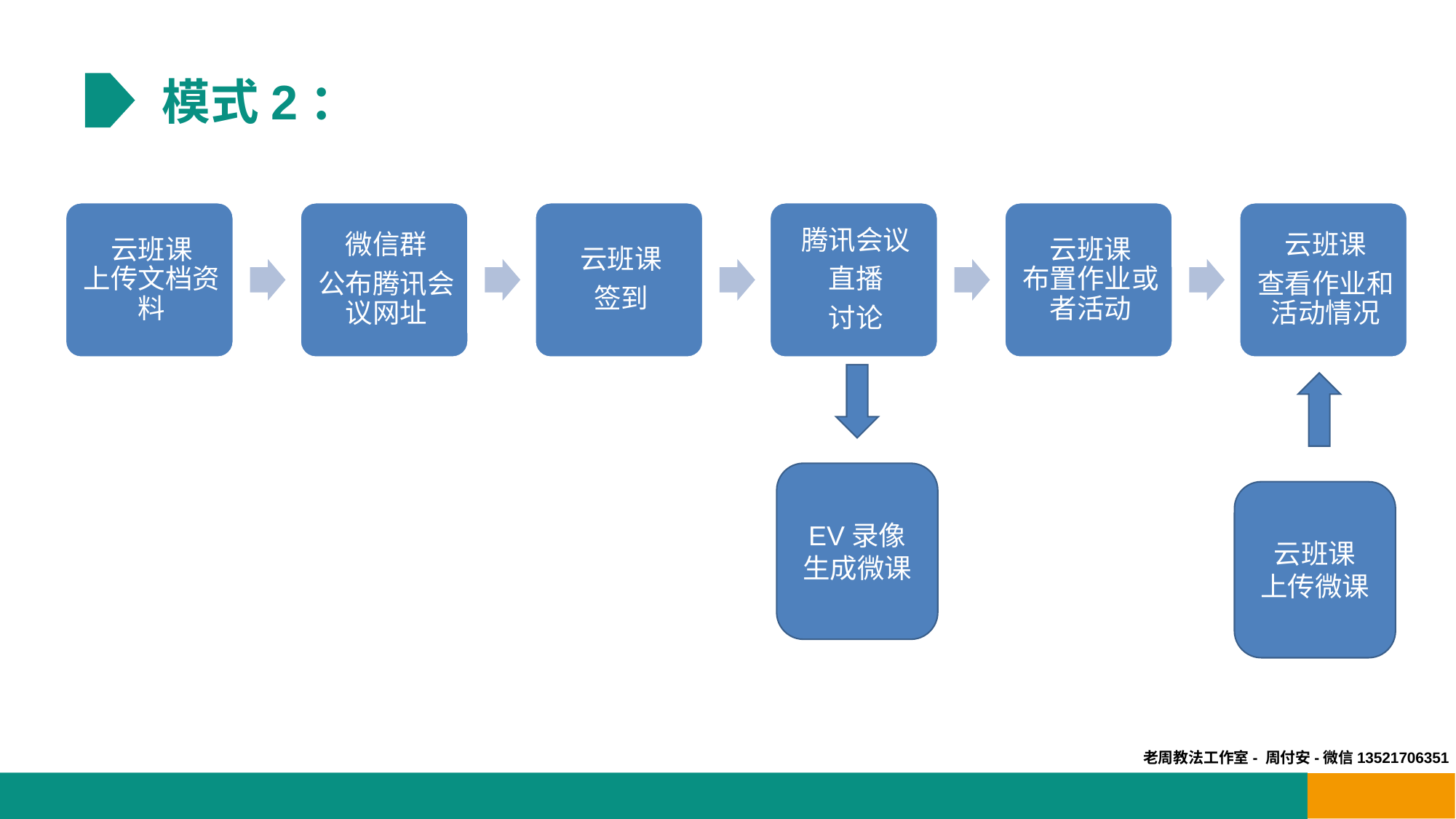

模式2：
云班课
上传文档资料

微信群
公布腾讯会议网址

云班课
签到

腾讯会议
直播
讨论

云班课
布置作业或者活动

云班课
查看作业和活动情况

EV录像
生成微课
云班课
上传微课
云班课
上传微课